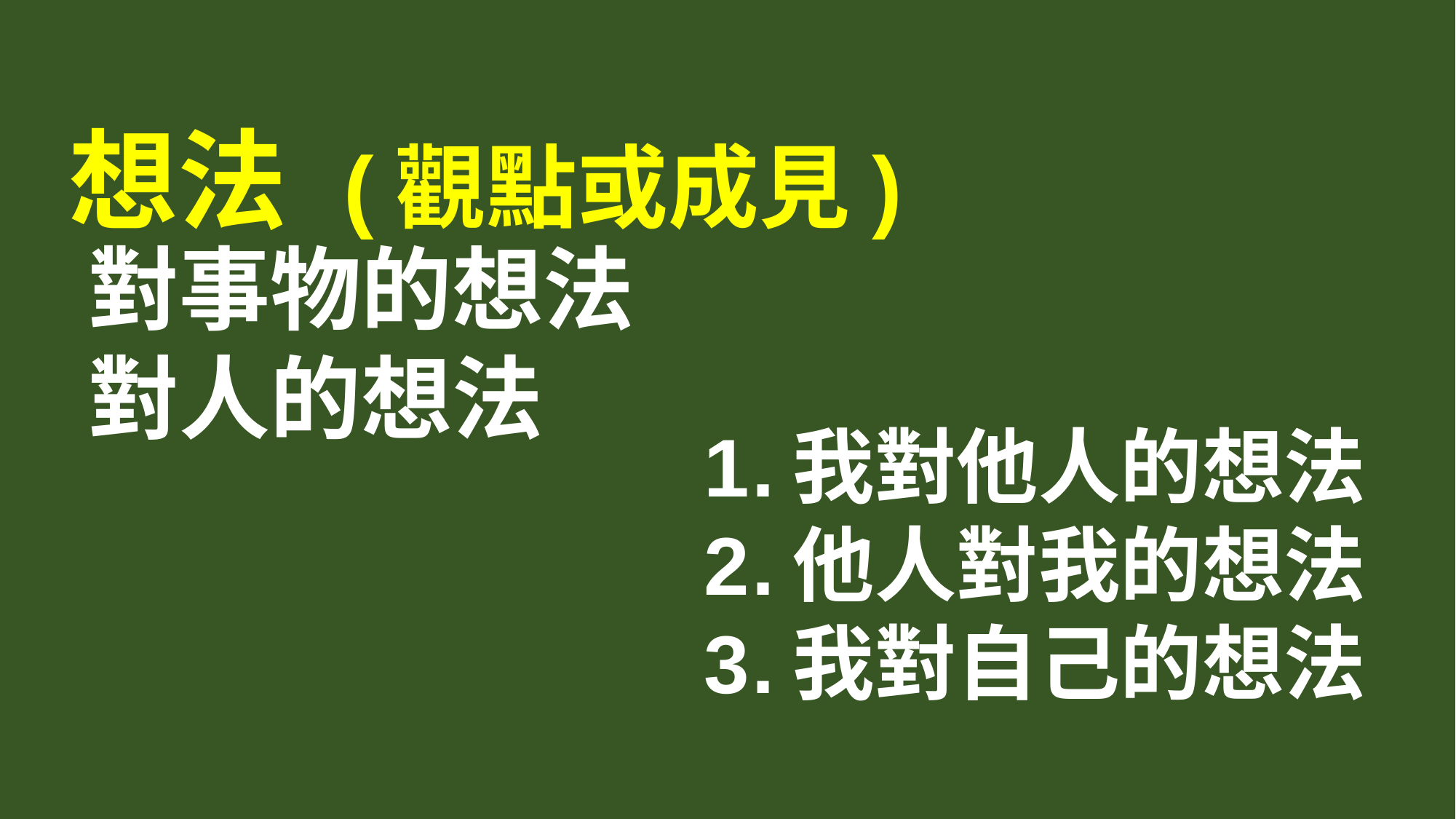

想法 (觀點或成見)
對事物的想法
對人的想法
我對他人的想法
他人對我的想法
我對自己的想法